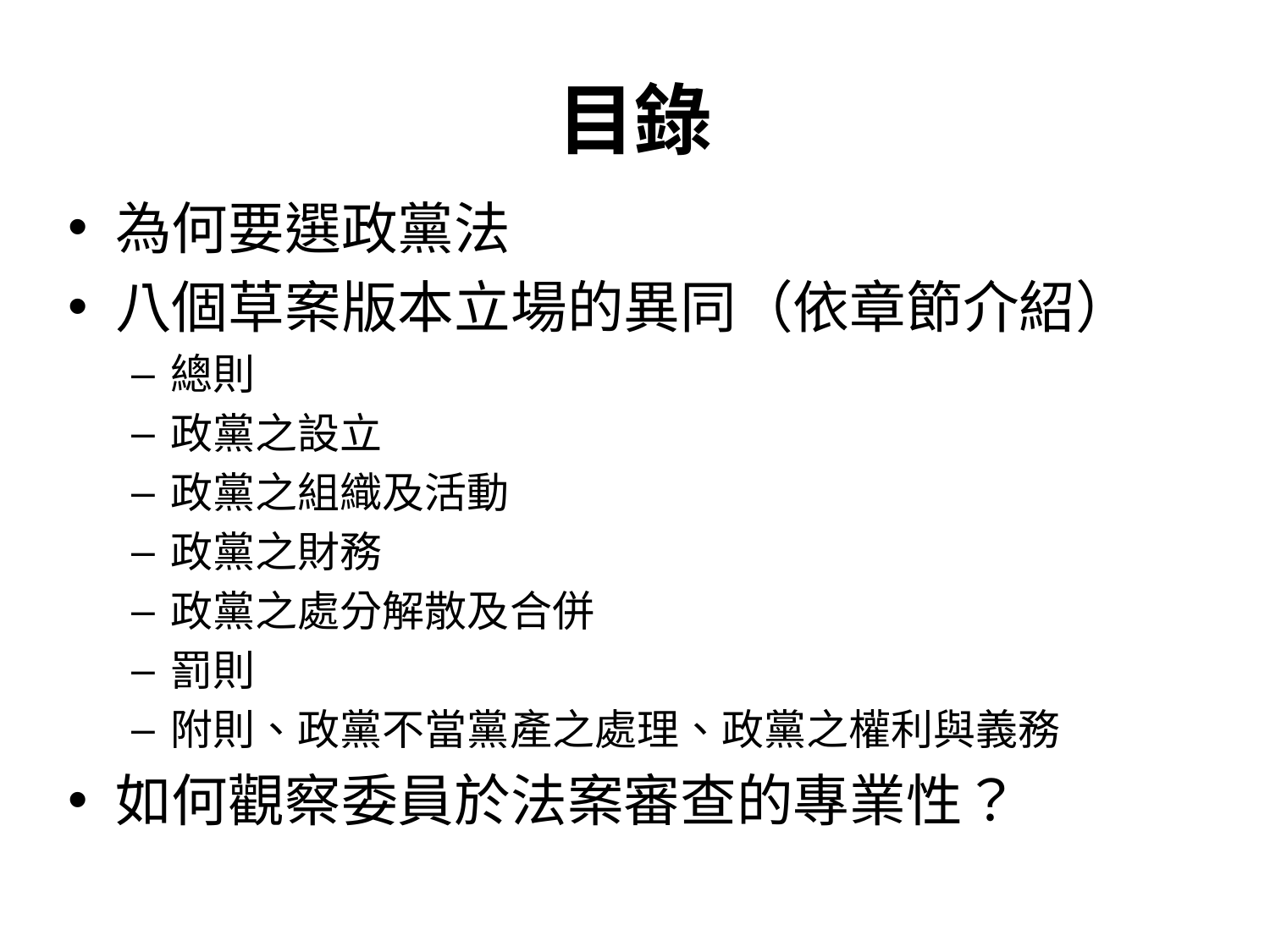

# 目錄
為何要選政黨法
八個草案版本立場的異同（依章節介紹）
總則
政黨之設立
政黨之組織及活動
政黨之財務
政黨之處分解散及合併
罰則
附則、政黨不當黨產之處理、政黨之權利與義務
如何觀察委員於法案審查的專業性？